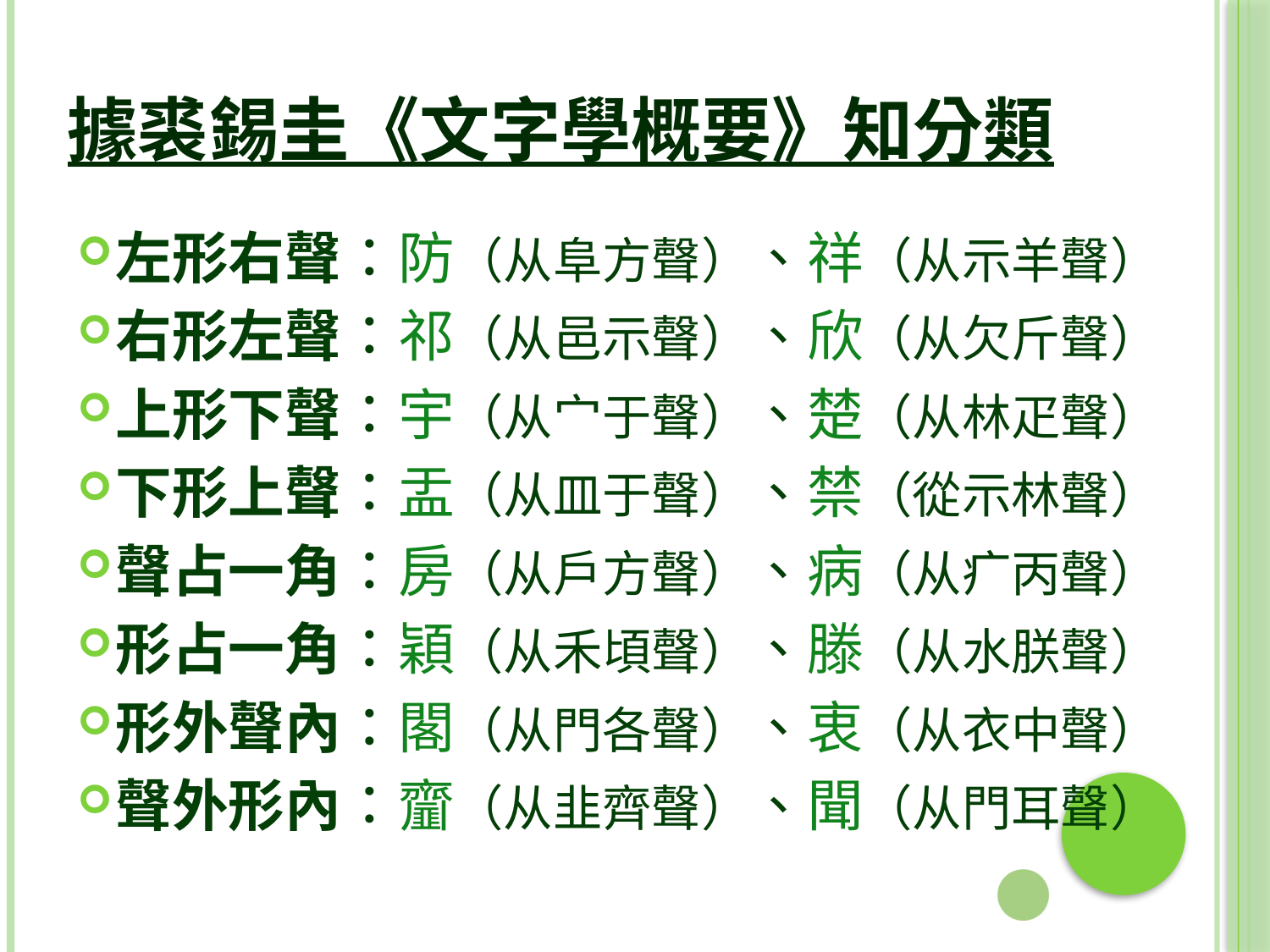

# 據裘錫圭《文字學概要》知分類
左形右聲：防（从阜方聲）、祥（从示羊聲）
右形左聲：祁（从邑示聲）、欣（从欠斤聲）
上形下聲：宇（从宀于聲）、楚（从林疋聲）
下形上聲：盂（从皿于聲）、禁（從示林聲）
聲占一角：房（从戶方聲）、病（从疒丙聲）
形占一角：穎（从禾頃聲）、滕（从水朕聲）
形外聲內：閣（从門各聲）、衷（从衣中聲）
聲外形內：齏（从韭齊聲）、聞（从門耳聲）